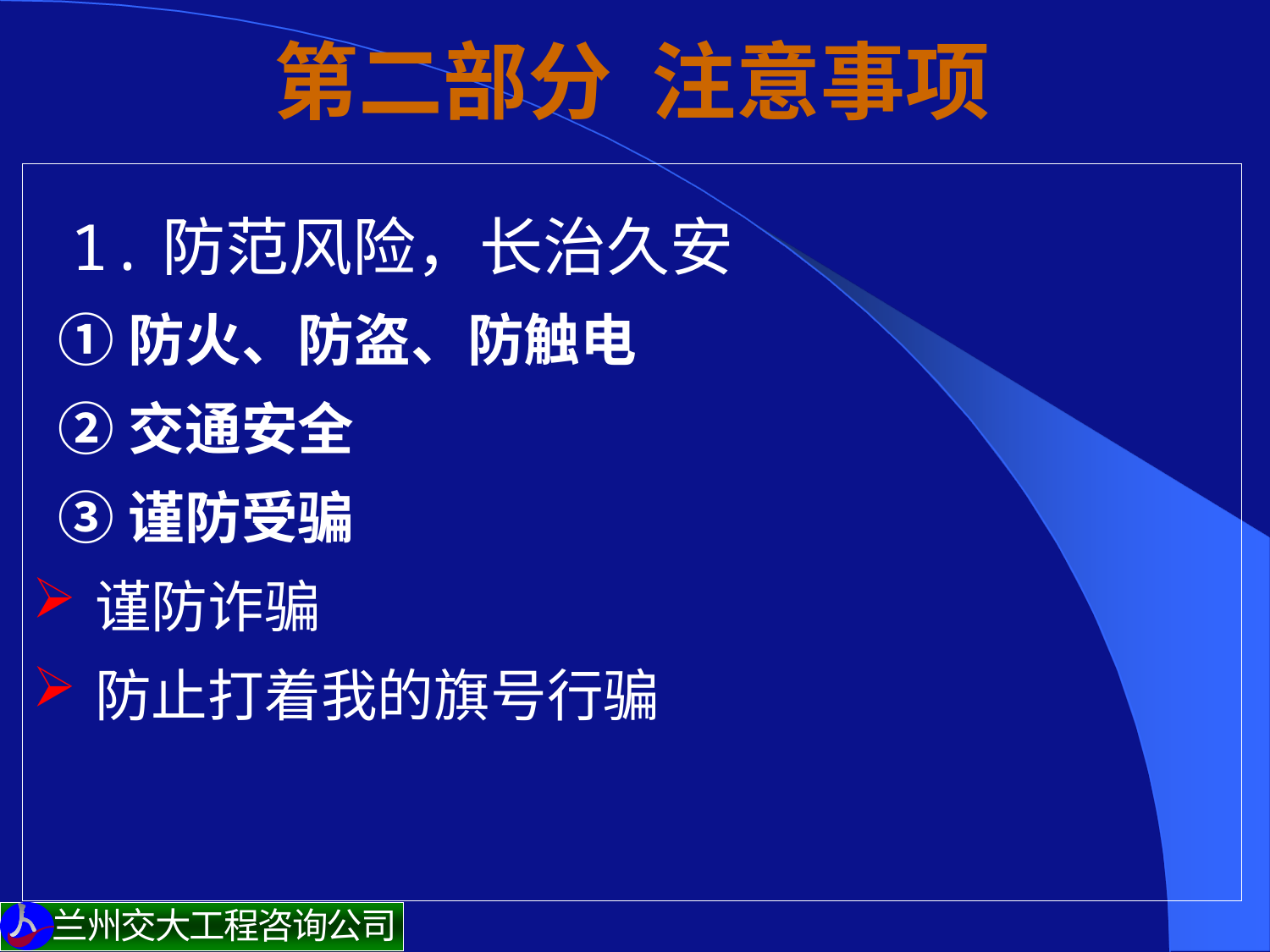

# 第二部分  注意事项
 1.防范风险，长治久安
  ①防火、防盗、防触电
  ②交通安全
  ③谨防受骗
谨防诈骗
防止打着我的旗号行骗